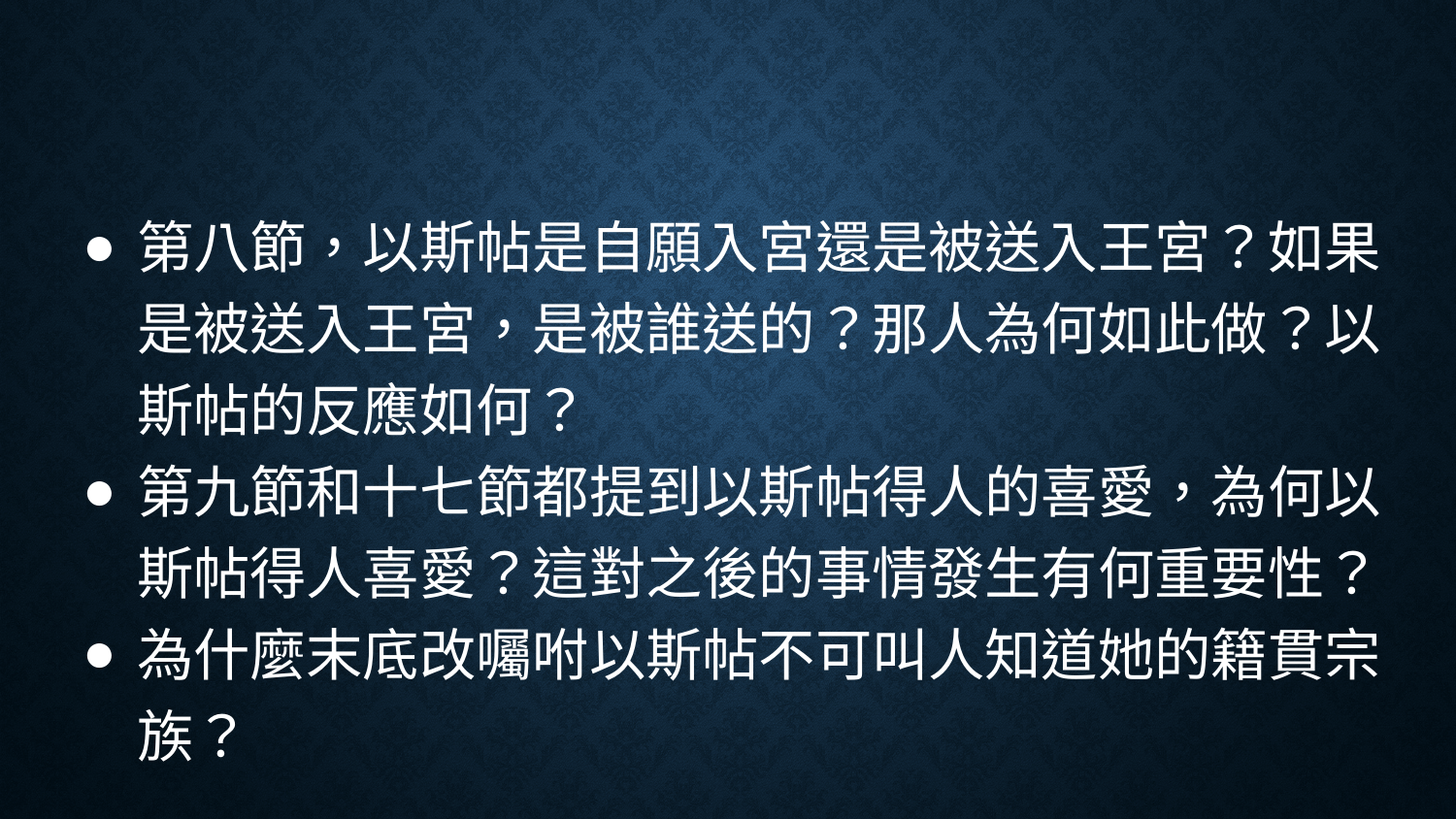

#
第八節，以斯帖是自願入宮還是被送入王宮？如果是被送入王宮，是被誰送的？那人為何如此做？以斯帖的反應如何？
第九節和十七節都提到以斯帖得人的喜愛，為何以斯帖得人喜愛？這對之後的事情發生有何重要性？
為什麼末底改囑咐以斯帖不可叫人知道她的籍貫宗族？